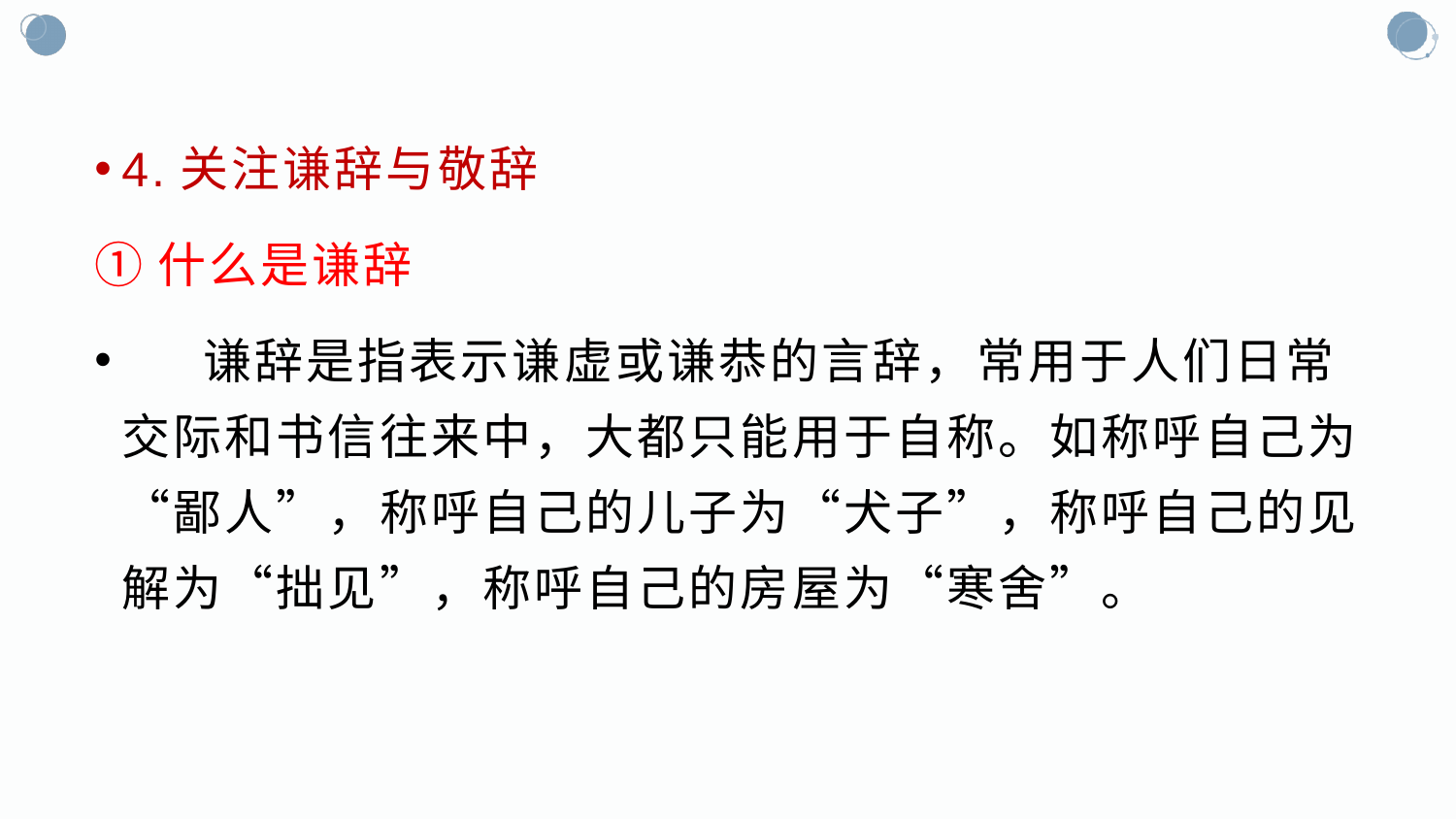

#
4.关注谦辞与敬辞
①什么是谦辞
     谦辞是指表示谦虚或谦恭的言辞，常用于人们日常交际和书信往来中，大都只能用于自称。如称呼自己为“鄙人”，称呼自己的儿子为“犬子”，称呼自己的见解为“拙见”，称呼自己的房屋为“寒舍”。